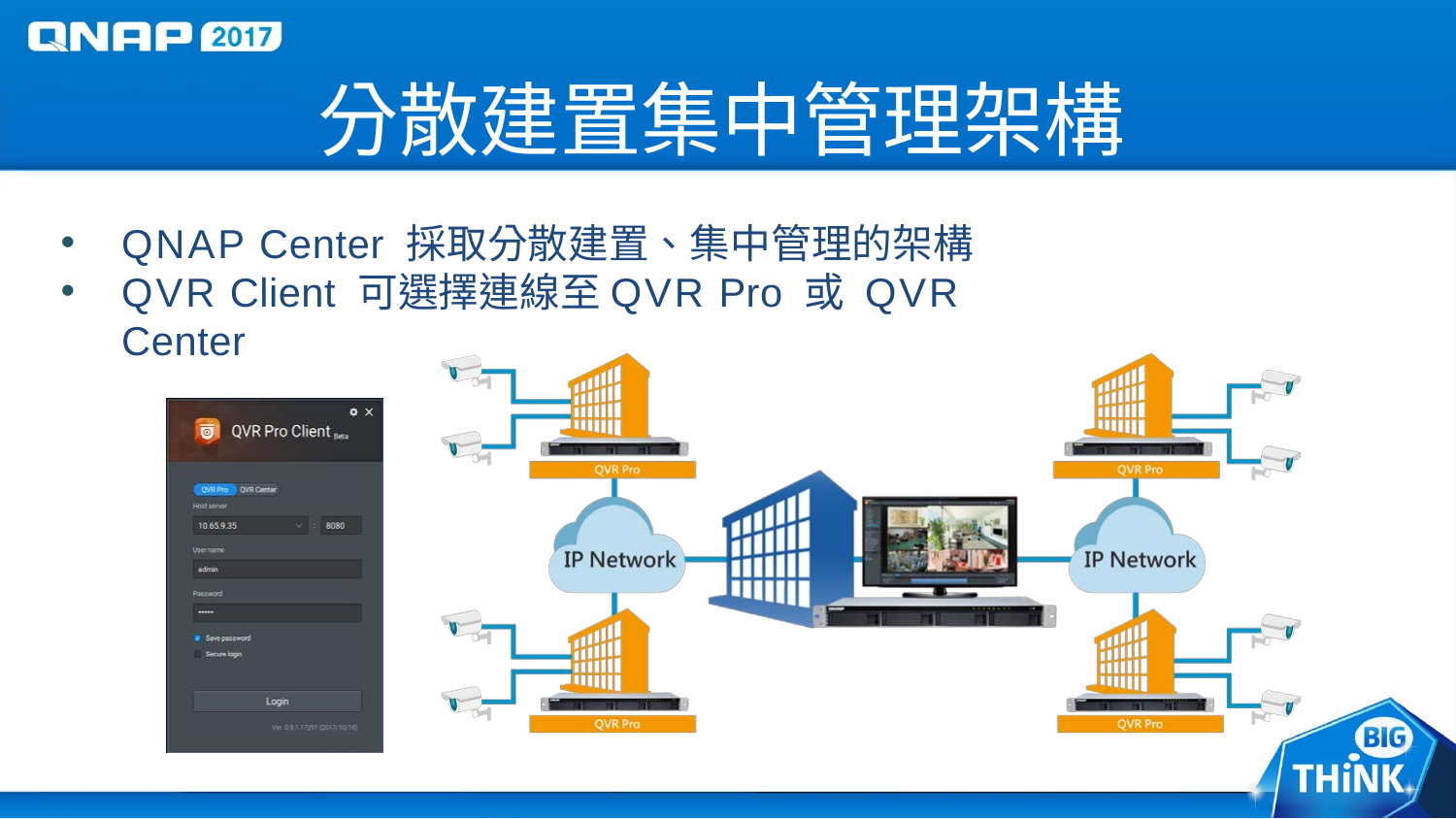

# 分散建置集中管理架構
QNAP Center 採取分散建置、集中管理的架構
QVR Client 可選擇連線至QVR Pro 或 QVR Center